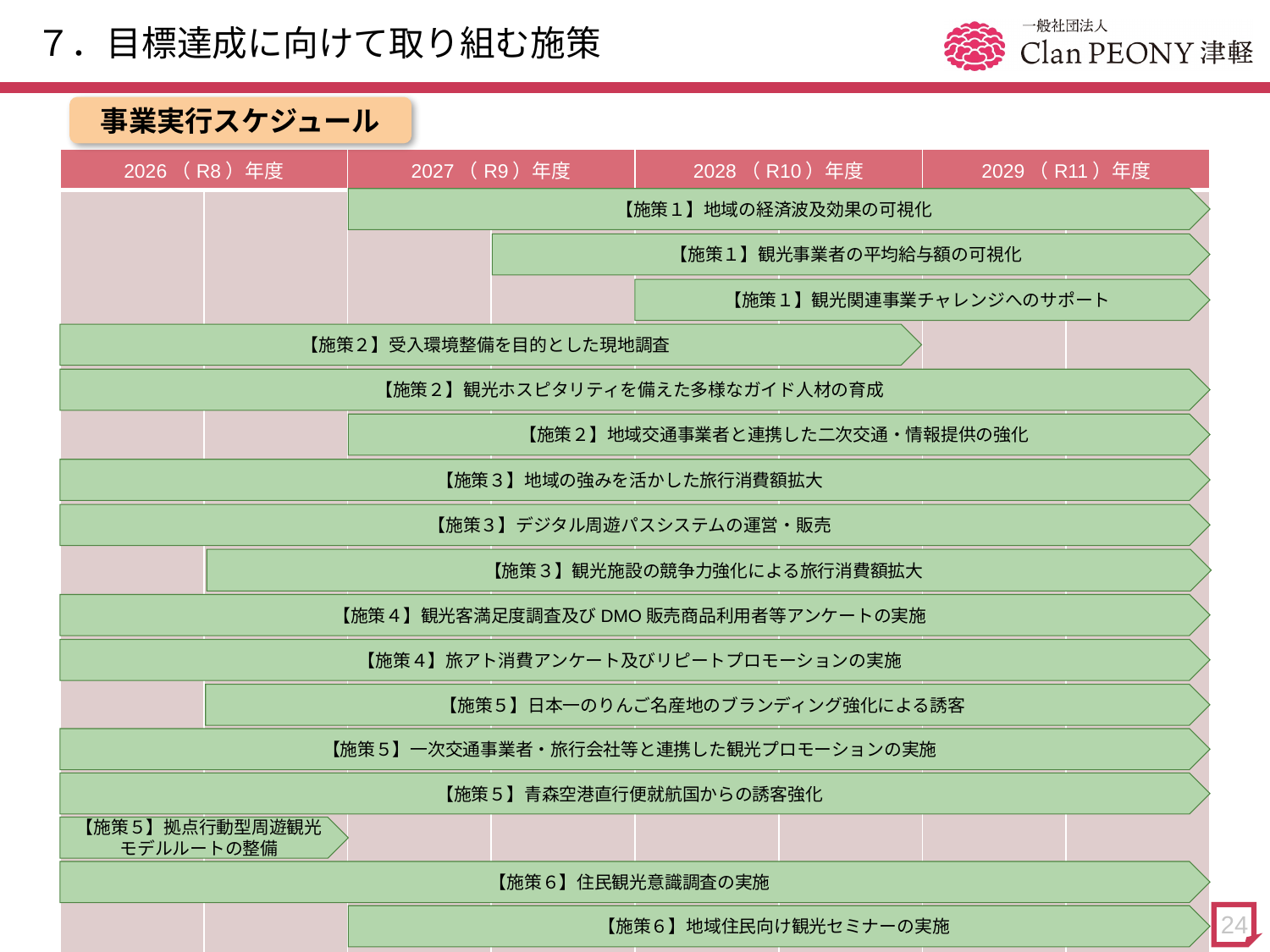

# ７．目標達成に向けて取り組む施策
事業実行スケジュール
| 2026（R8）年度 |  | 2027（R9）年度 |  | 2028（R10）年度 |  | 2029（R11）年度 |  |
| --- | --- | --- | --- | --- | --- | --- | --- |
|  |  |  |  |  |  |  |  |
【施策１】地域の経済波及効果の可視化
【施策１】観光事業者の平均給与額の可視化
【施策１】観光関連事業チャレンジへのサポート
【施策２】受入環境整備を目的とした現地調査
【施策２】観光ホスピタリティを備えた多様なガイド人材の育成
【施策２】地域交通事業者と連携した二次交通・情報提供の強化
【施策３】地域の強みを活かした旅行消費額拡大
【施策３】デジタル周遊パスシステムの運営・販売
【施策３】観光施設の競争力強化による旅行消費額拡大
【施策４】観光客満足度調査及びDMO販売商品利用者等アンケートの実施
【施策４】旅アト消費アンケート及びリピートプロモーションの実施
【施策５】日本一のりんご名産地のブランディング強化による誘客
【施策５】一次交通事業者・旅行会社等と連携した観光プロモーションの実施
【施策５】青森空港直行便就航国からの誘客強化
【施策５】拠点行動型周遊観光モデルルートの整備
【施策６】住民観光意識調査の実施
24
【施策６】地域住民向け観光セミナーの実施